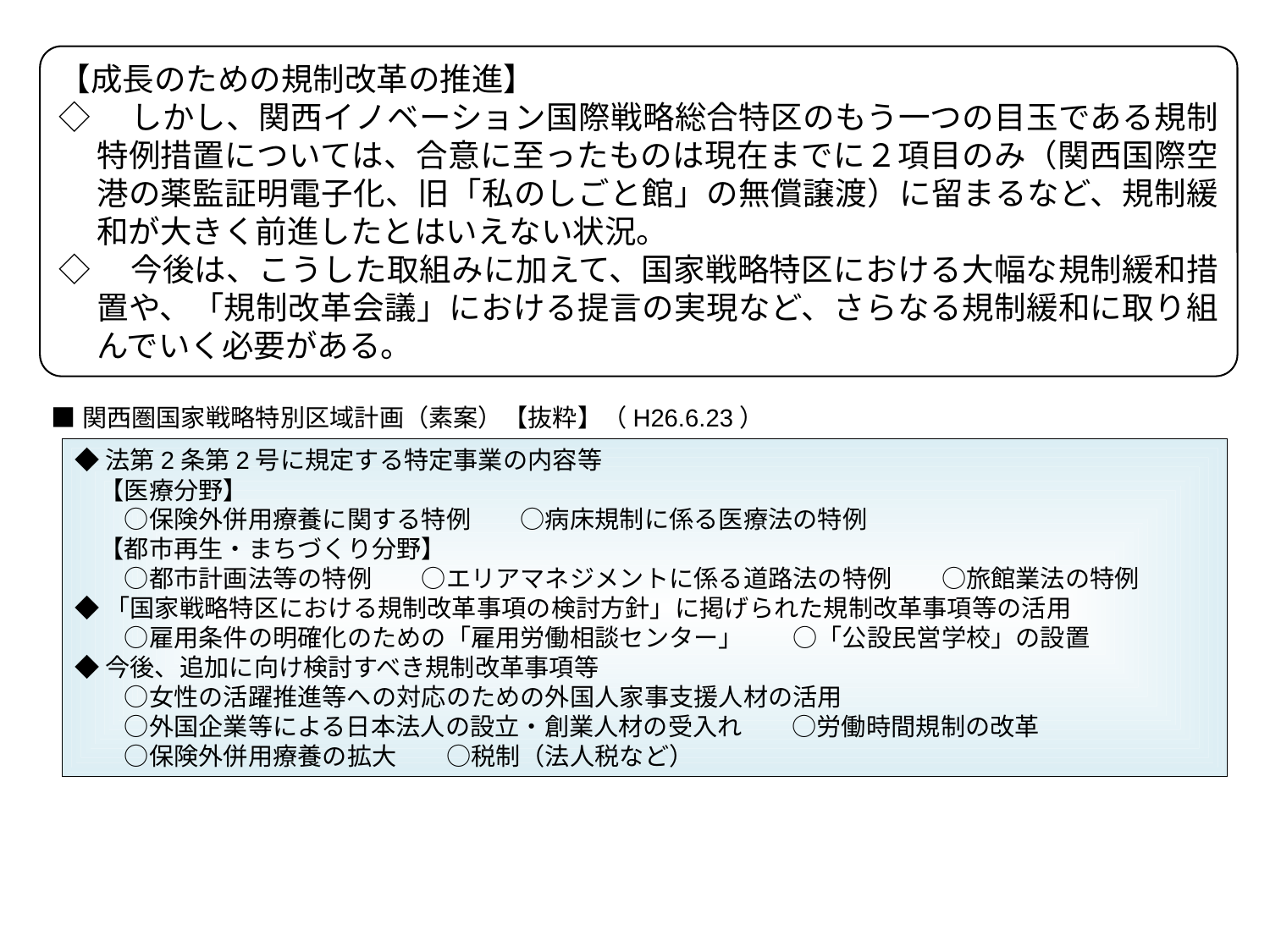

【成長のための規制改革の推進】
◇　しかし、関西イノベーション国際戦略総合特区のもう一つの目玉である規制特例措置については、合意に至ったものは現在までに２項目のみ（関西国際空港の薬監証明電子化、旧「私のしごと館」の無償譲渡）に留まるなど、規制緩和が大きく前進したとはいえない状況。
◇　今後は、こうした取組みに加えて、国家戦略特区における大幅な規制緩和措置や、「規制改革会議」における提言の実現など、さらなる規制緩和に取り組んでいく必要がある。
■関西圏国家戦略特別区域計画（素案）【抜粋】（H26.6.23）
◆法第2条第2号に規定する特定事業の内容等
　【医療分野】
　　○保険外併用療養に関する特例　　○病床規制に係る医療法の特例
　【都市再生・まちづくり分野】
　　○都市計画法等の特例　　○エリアマネジメントに係る道路法の特例　　○旅館業法の特例
◆「国家戦略特区における規制改革事項の検討方針」に掲げられた規制改革事項等の活用
　　○雇用条件の明確化のための「雇用労働相談センター」　　○「公設民営学校」の設置
◆今後、追加に向け検討すべき規制改革事項等
　　○女性の活躍推進等への対応のための外国人家事支援人材の活用
　　○外国企業等による日本法人の設立・創業人材の受入れ　　○労働時間規制の改革
　　○保険外併用療養の拡大　　○税制（法人税など）